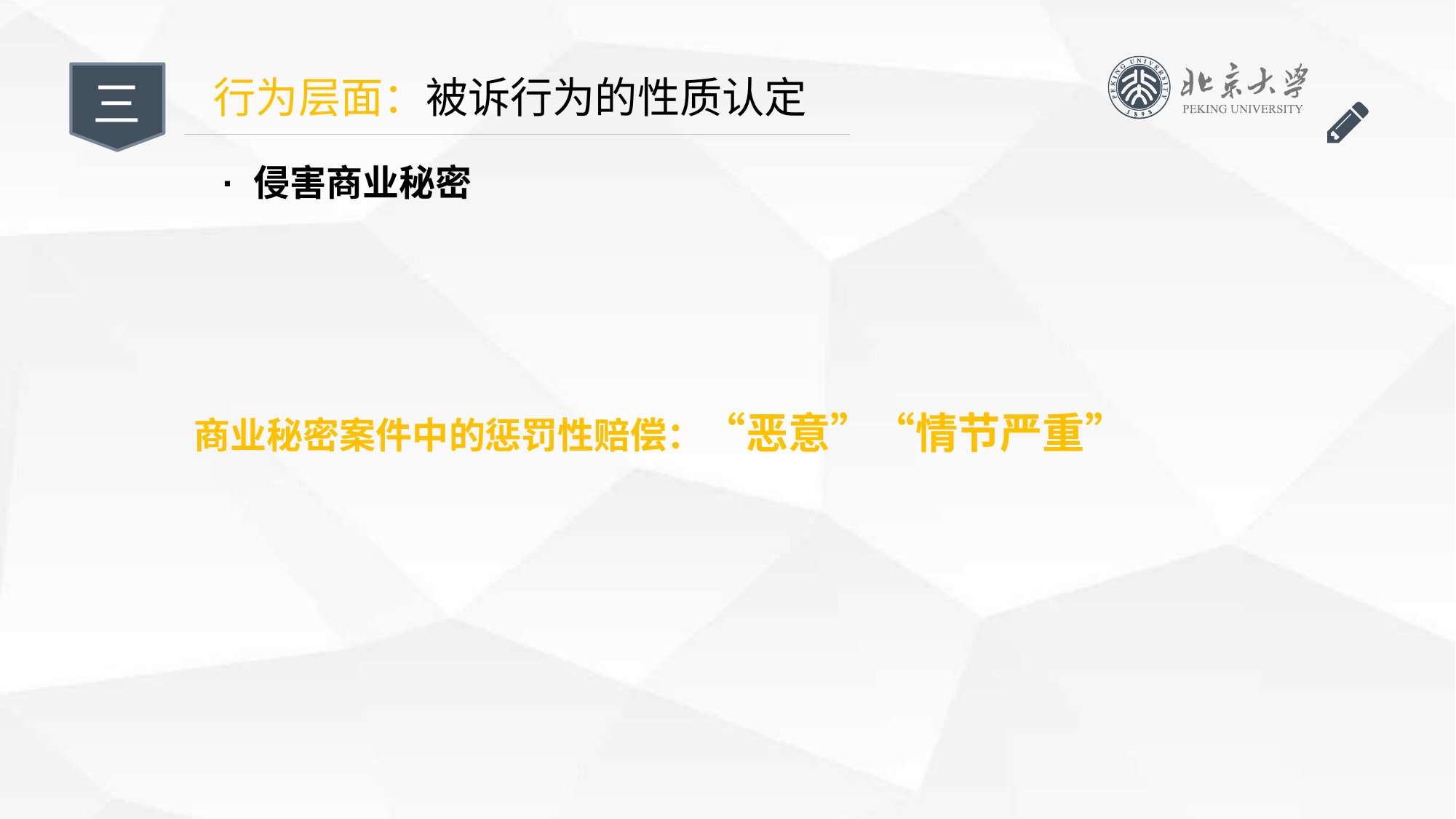

三
行为层面：被诉行为的性质认定
· 侵害商业秘密
商业秘密案件中的惩罚性赔偿：“恶意”“情节严重”